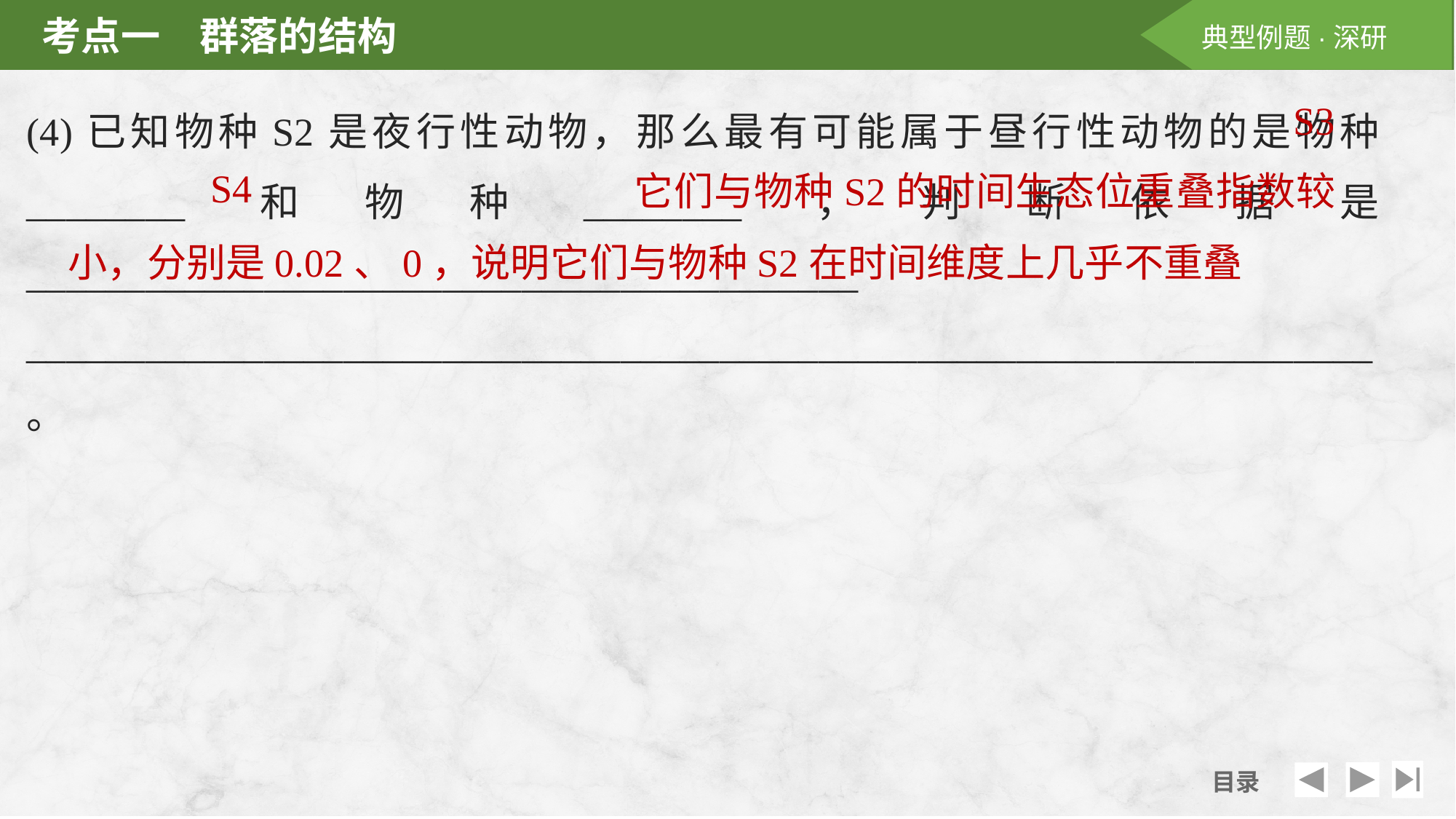

(4)已知物种S2是夜行性动物，那么最有可能属于昼行性动物的是物种________和物种________，判断依据是__________________________________________
____________________________________________________________________。
S3
			 它们与物种S2的时间生态位重叠指数较小，分别是0.02、0，说明它们与物种S2在时间维度上几乎不重叠
S4